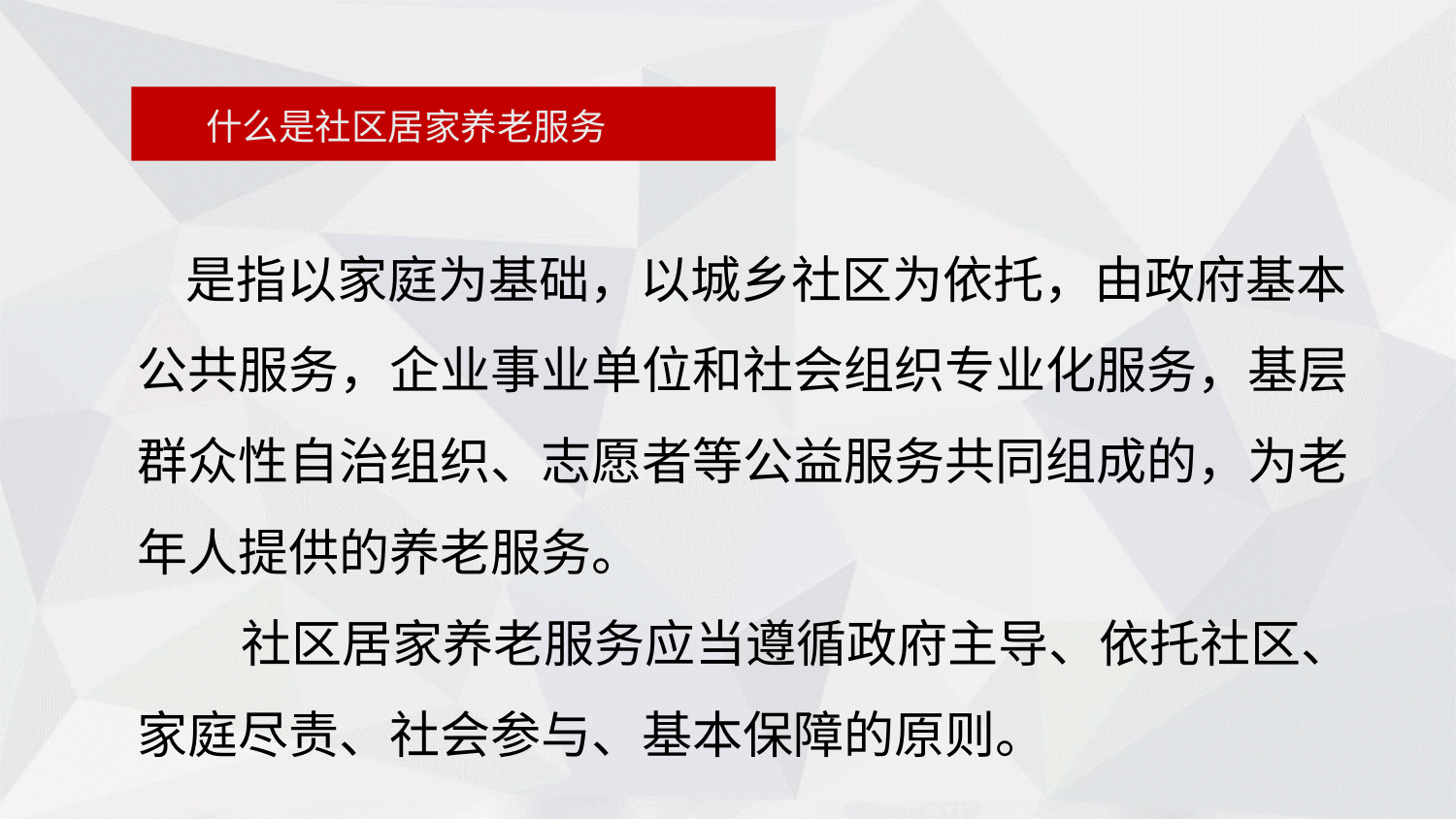

什么是社区居家养老服务
        是指以家庭为基础，以城乡社区为依托，由政府基本公共服务，企业事业单位和社会组织专业化服务，基层群众性自治组织、志愿者等公益服务共同组成的，为老年人提供的养老服务。
        社区居家养老服务应当遵循政府主导、依托社区、家庭尽责、社会参与、基本保障的原则。